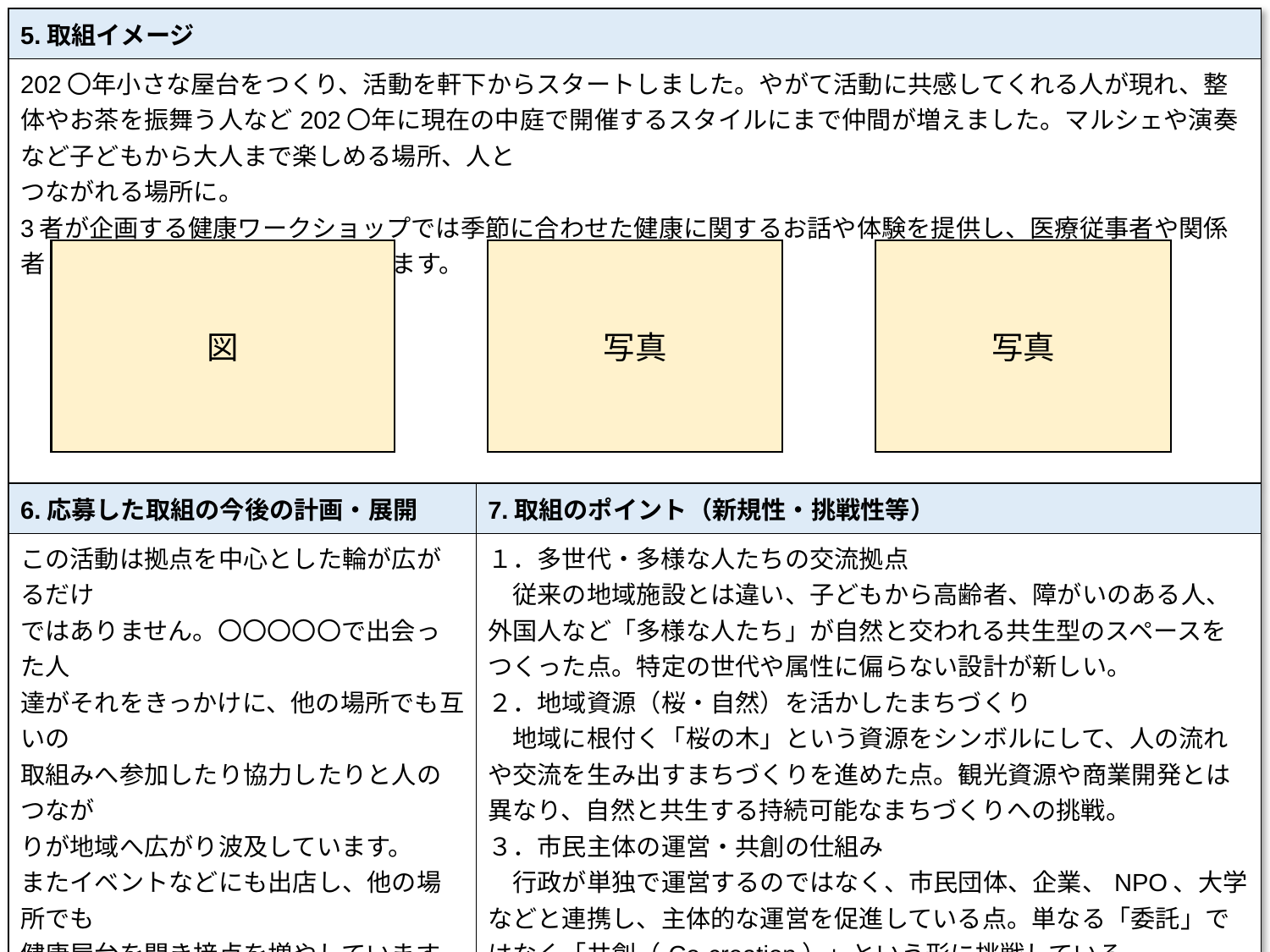

| 5.取組イメージ |  |
| --- | --- |
| 202〇年小さな屋台をつくり、活動を軒下からスタートしました。やがて活動に共感してくれる人が現れ、整体やお茶を振舞う人など202〇年に現在の中庭で開催するスタイルにまで仲間が増えました。マルシェや演奏など子どもから大人まで楽しめる場所、人と つながれる場所に。 3者が企画する健康ワークショップでは季節に合わせた健康に関するお話や体験を提供し、医療従事者や関係者と気軽に話せる時間を設けています。 |  |
| 6.応募した取組の今後の計画・展開 | 7.取組のポイント（新規性・挑戦性等） |
| この活動は拠点を中心とした輪が広がるだけ ではありません。〇〇〇〇〇で出会った人 達がそれをきっかけに、他の場所でも互いの 取組みへ参加したり協力したりと人のつなが りが地域へ広がり波及しています。 またイベントなどにも出店し、他の場所でも 健康屋台を開き接点を増やしています。 医師・薬剤師・管理栄養士の3者が聞き手 として、訪れる様々な人の話を聞きました。 健康について身近に感じて貰いながら、人と つながるきっかけ作りの窓口を広げる活動を 今後も展開していきます。 | １．多世代・多様な人たちの交流拠点 　従来の地域施設とは違い、子どもから高齢者、障がいのある人、外国人など「多様な人たち」が自然と交われる共生型のスペースをつくった点。特定の世代や属性に偏らない設計が新しい。 ２．地域資源（桜・自然）を活かしたまちづくり 　地域に根付く「桜の木」という資源をシンボルにして、人の流れや交流を生み出すまちづくりを進めた点。観光資源や商業開発とは異なり、自然と共生する持続可能なまちづくりへの挑戦。 ３．市民主体の運営・共創の仕組み 　行政が単独で運営するのではなく、市民団体、企業、NPO、大学などと連携し、主体的な運営を促進している点。単なる「委託」ではなく「共創（Co-creation）」という形に挑戦している。 |
本応募シートは、事例集に掲載を行う予定です。写真や図等を貼付される際には、肖像権、著作権侵害に該当しないようご注意ください。
記入は全て「です・ます調」でお願いします。
記載内容は枠内に収め、フォントは変えずにご記入ください。（フォント：BIZ UDPゴシック）
ご提出の際は灰色の文字は削除してご提出ください。
図
写真
写真